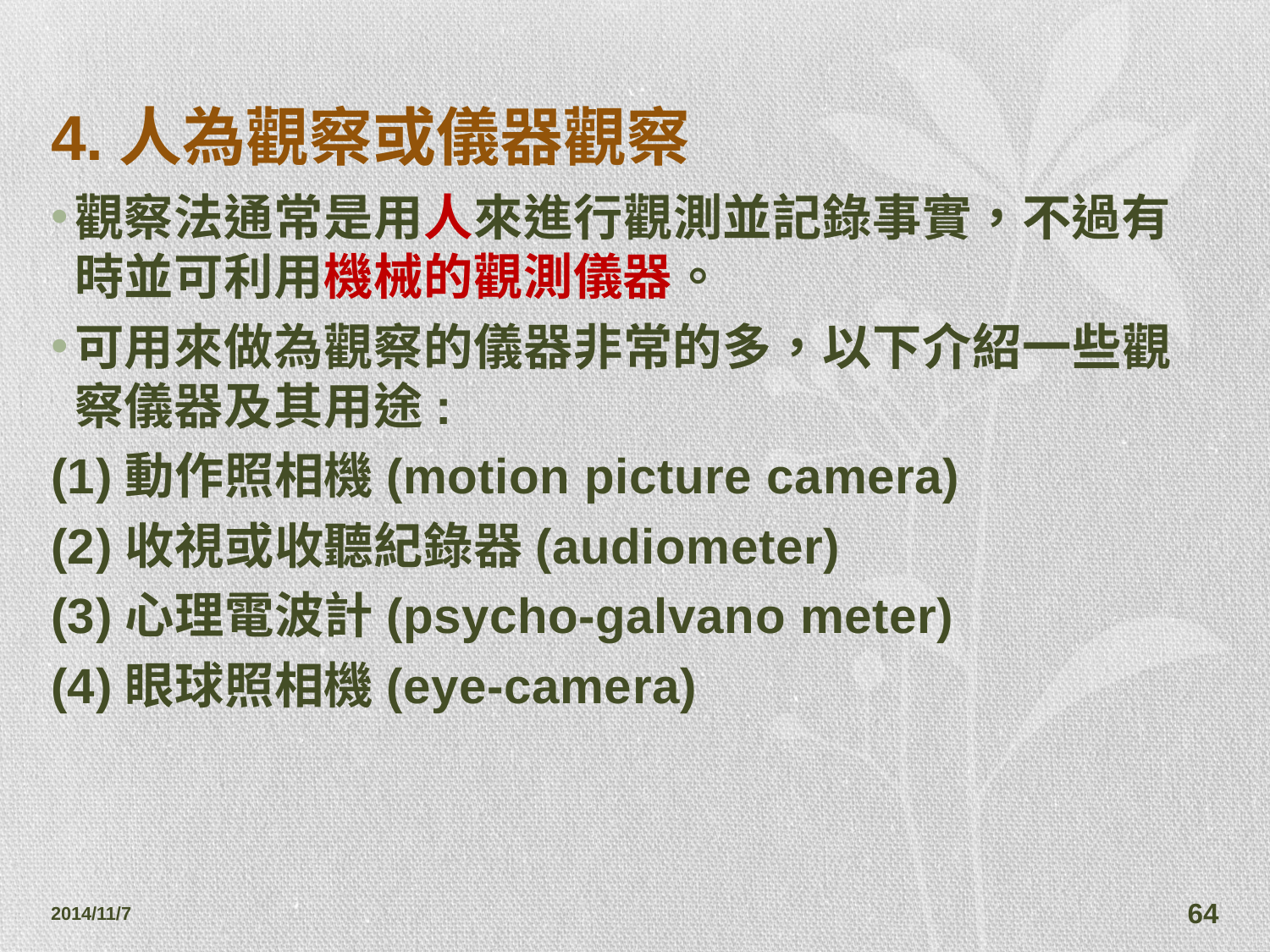

# 4.人為觀察或儀器觀察
觀察法通常是用人來進行觀測並記錄事實，不過有時並可利用機械的觀測儀器。
可用來做為觀察的儀器非常的多，以下介紹一些觀察儀器及其用途:
(1)動作照相機(motion picture camera)
(2)收視或收聽紀錄器(audiometer)
(3)心理電波計(psycho-galvano meter)
(4)眼球照相機(eye-camera)

2014/11/7
64